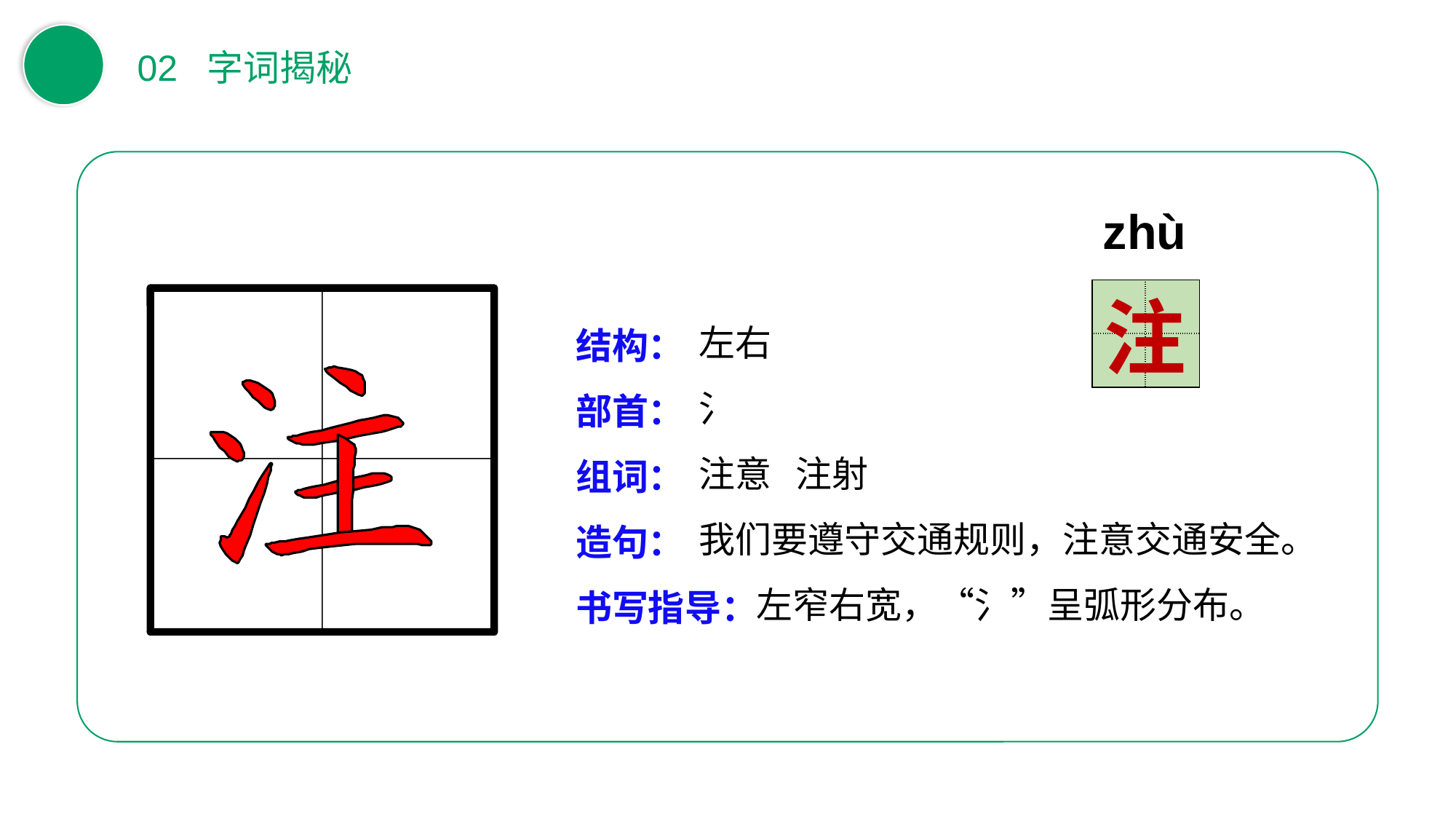

02  字词揭秘
zhù
|  |  |
| --- | --- |
|  |  |
注

左右
氵
注意   注射
我们要遵守交通规则，注意交通安全。
      左窄右宽，“氵”呈弧形分布。
结构：
部首：
组词：
造句：
书写指导：